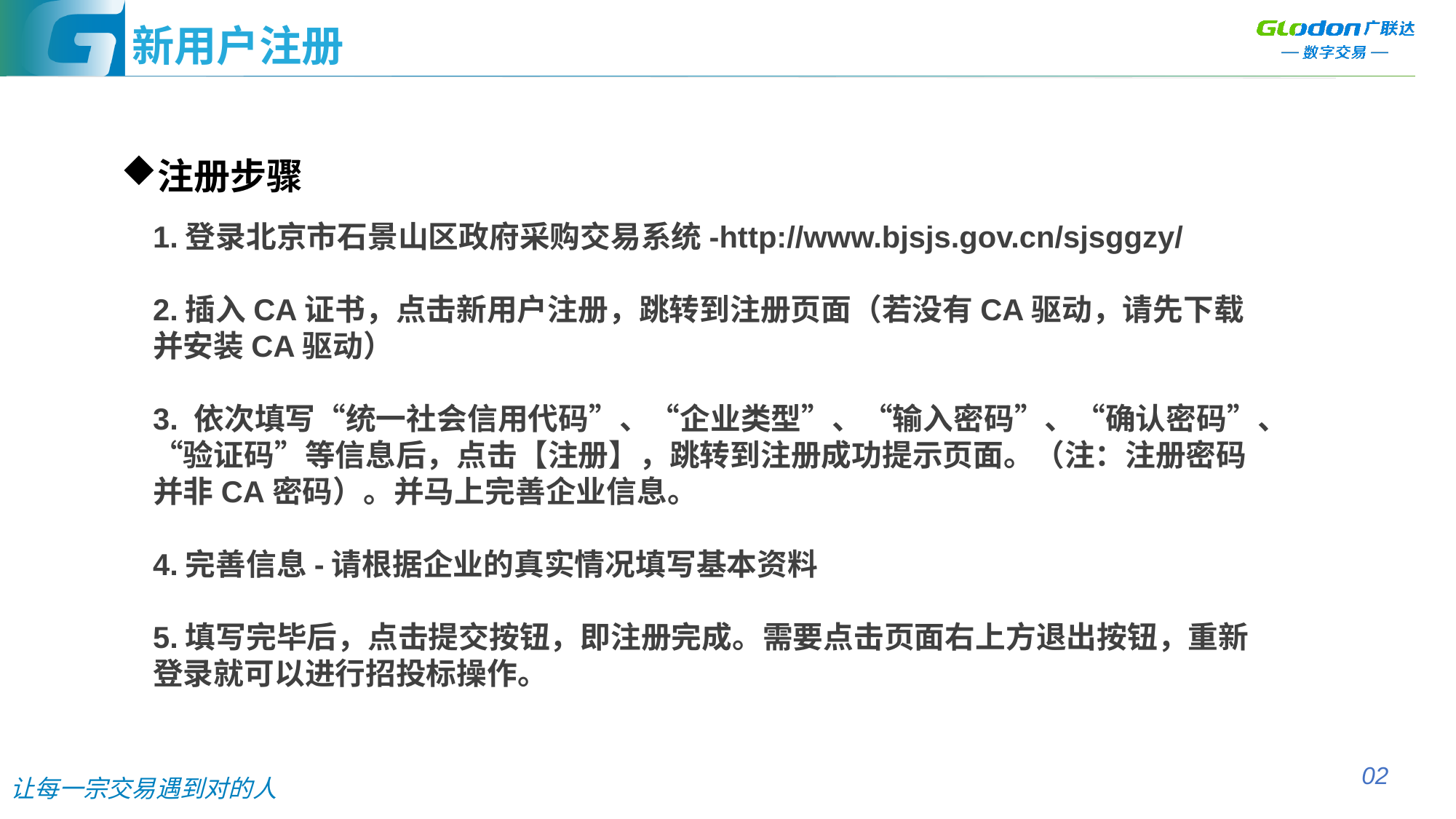

新用户注册
注册步骤

1.登录北京市石景山区政府采购交易系统-http://www.bjsjs.gov.cn/sjsggzy/

2.插入CA证书，点击新用户注册，跳转到注册页面（若没有CA驱动，请先下载并安装CA驱动）

3. 依次填写“统一社会信用代码”、“企业类型”、“输入密码”、“确认密码”、“验证码”等信息后，点击【注册】，跳转到注册成功提示页面。（注：注册密码并非CA密码）。并马上完善企业信息。

4.完善信息-请根据企业的真实情况填写基本资料

5.填写完毕后，点击提交按钮，即注册完成。需要点击页面右上方退出按钮，重新登录就可以进行招投标操作。

02